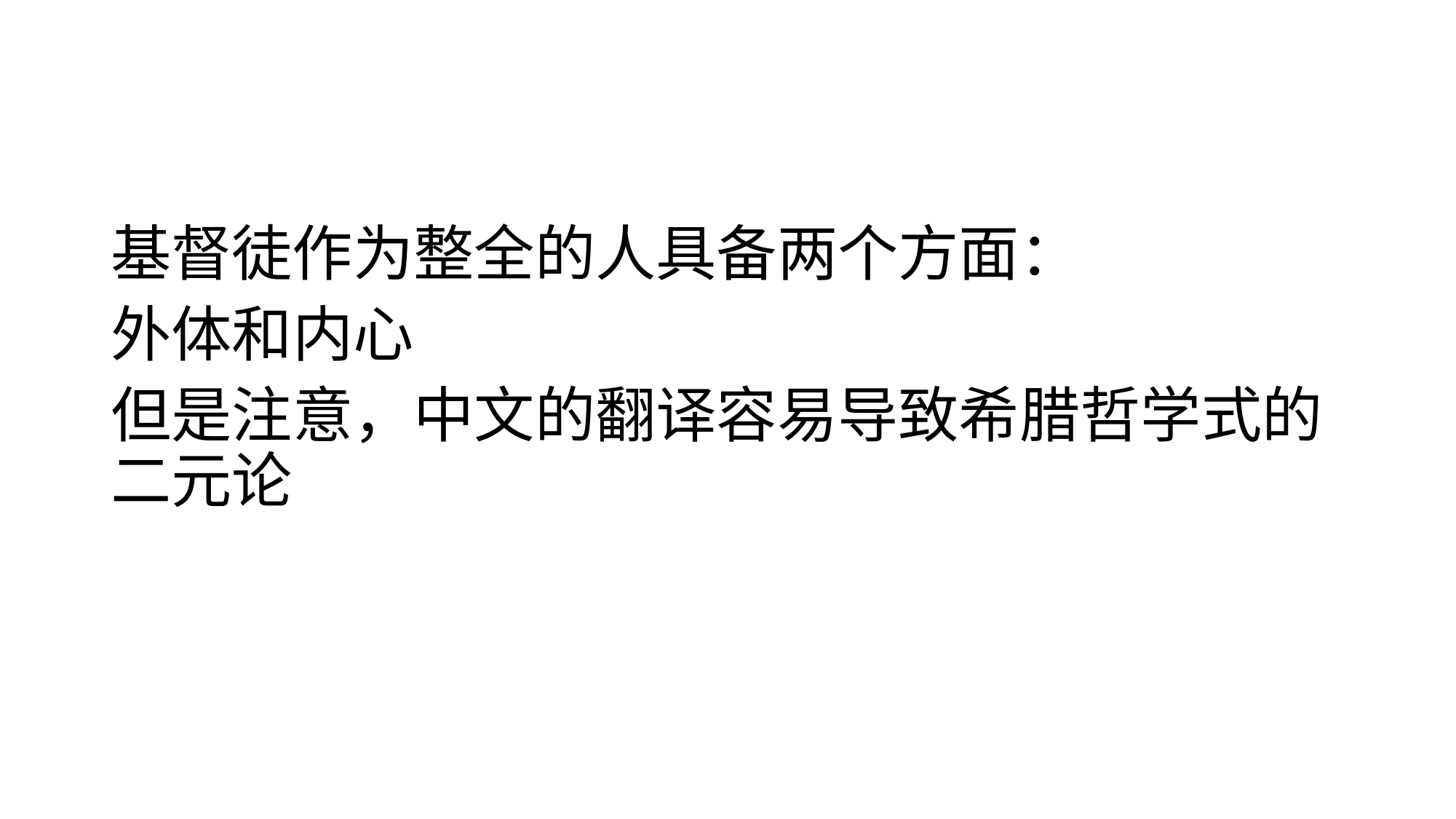

#
基督徒作为整全的人具备两个方面：
外体和内心
但是注意，中文的翻译容易导致希腊哲学式的二元论